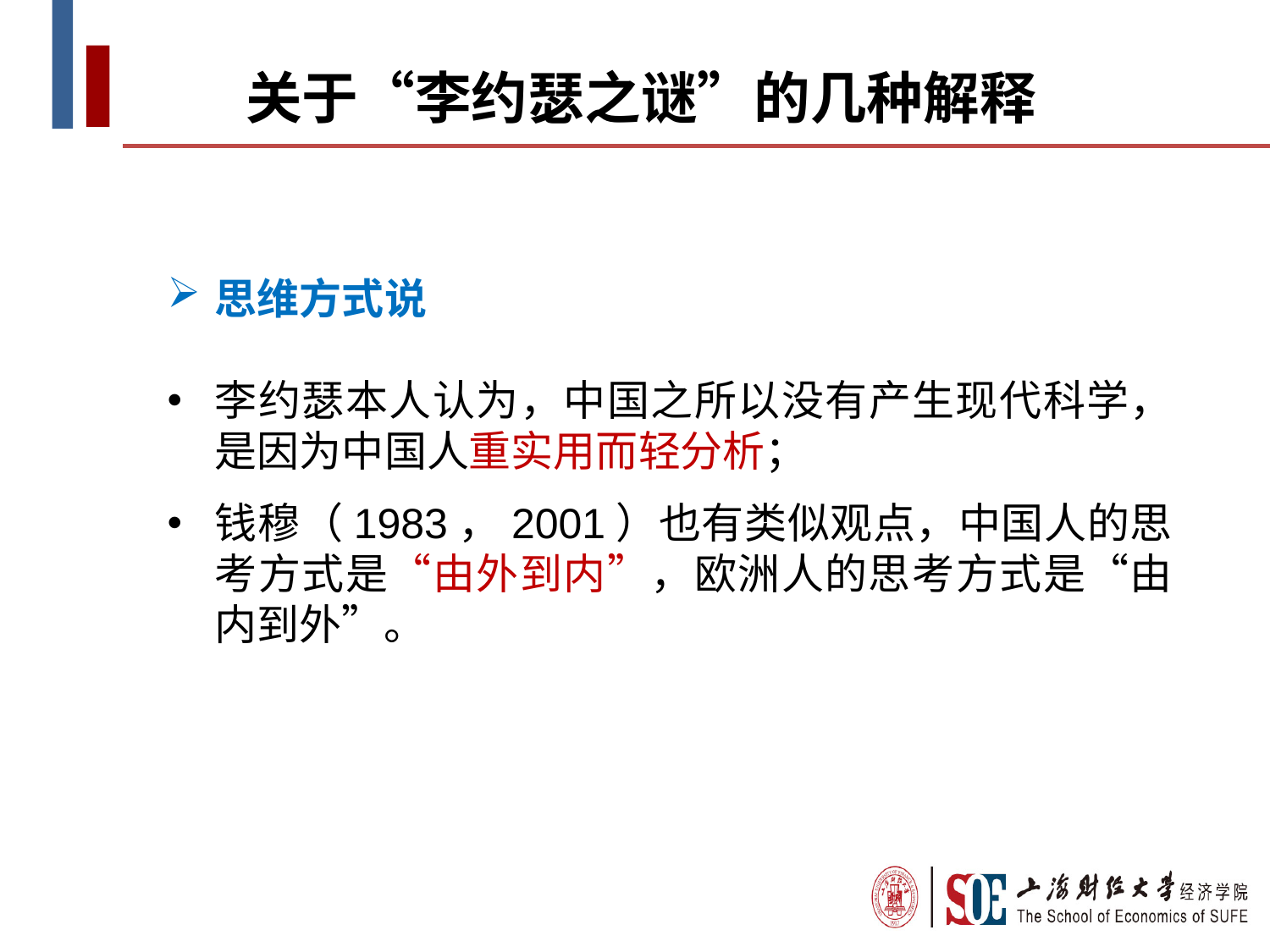

关于“李约瑟之谜”的几种解释
思维方式说

李约瑟本人认为，中国之所以没有产生现代科学，是因为中国人重实用而轻分析；
钱穆（1983，2001）也有类似观点，中国人的思考方式是“由外到内”，欧洲人的思考方式是“由内到外”。